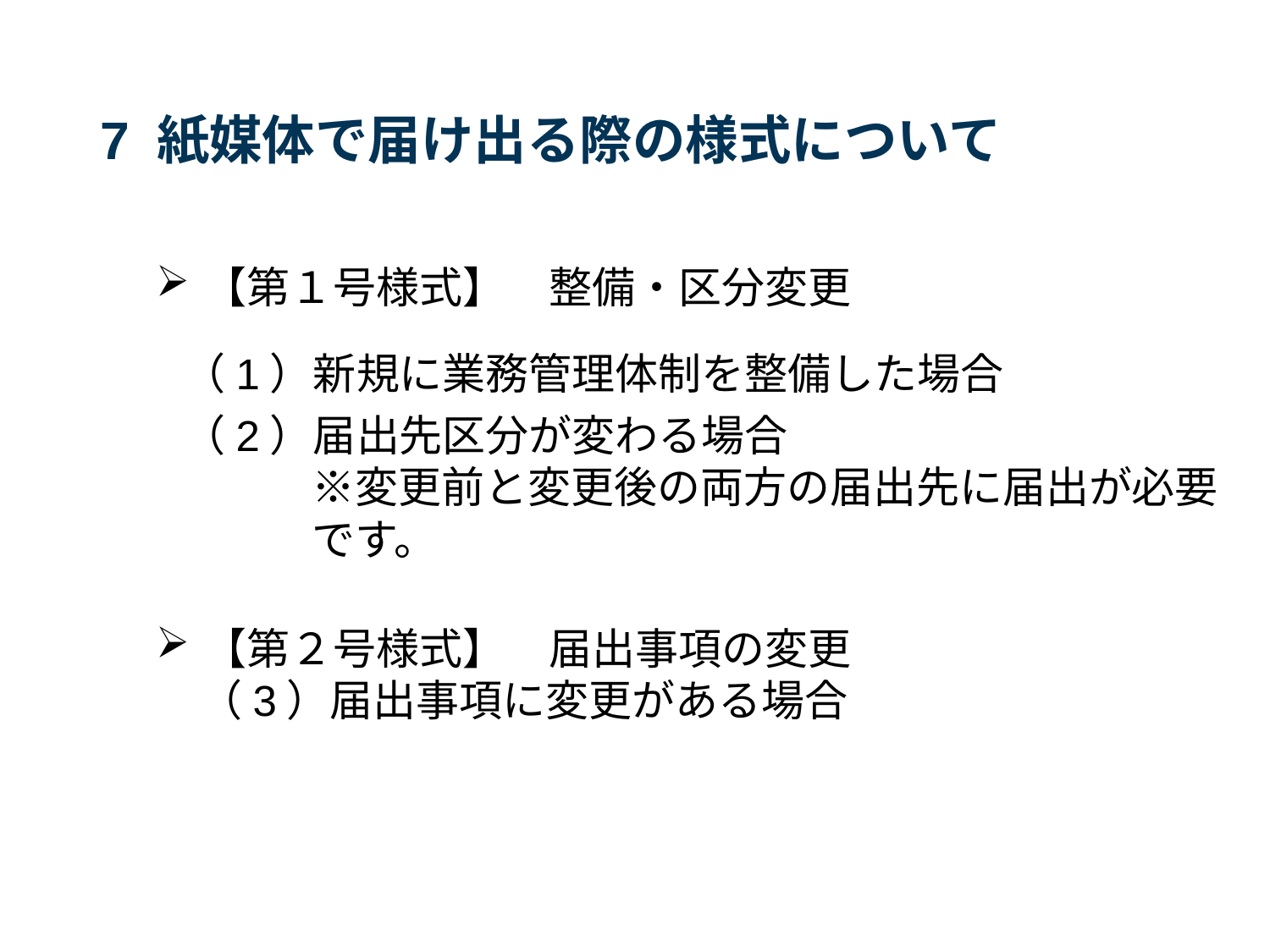

# 7 紙媒体で届け出る際の様式について
【第１号様式】　整備・区分変更
（1）新規に業務管理体制を整備した場合
（2）届出先区分が変わる場合
　　　※変更前と変更後の両方の届出先に届出が必要
　　　です。
【第２号様式】　届出事項の変更
　（3）届出事項に変更がある場合